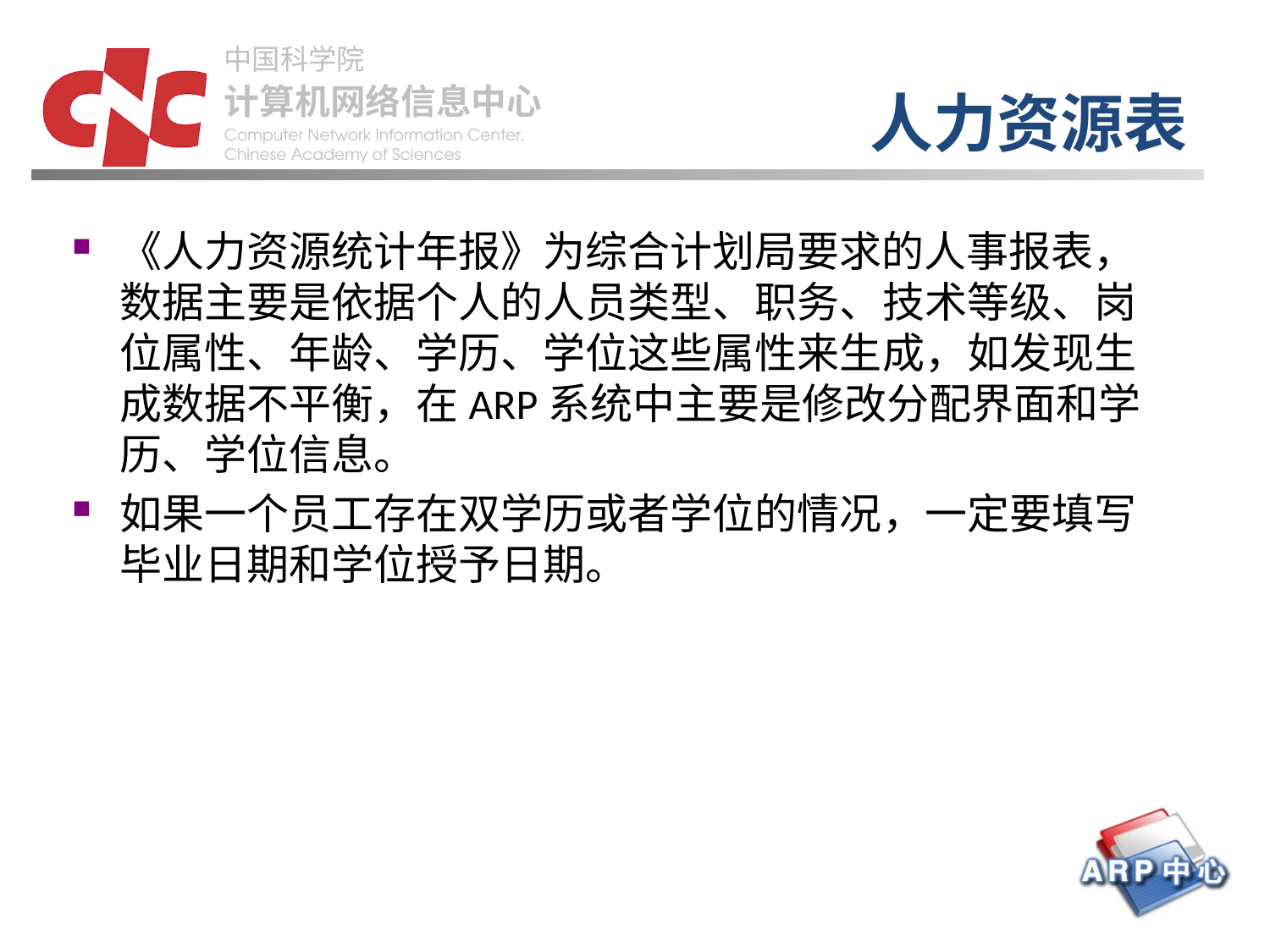

# 人力资源表
《人力资源统计年报》为综合计划局要求的人事报表，数据主要是依据个人的人员类型、职务、技术等级、岗位属性、年龄、学历、学位这些属性来生成，如发现生成数据不平衡，在ARP系统中主要是修改分配界面和学历、学位信息。
如果一个员工存在双学历或者学位的情况，一定要填写毕业日期和学位授予日期。